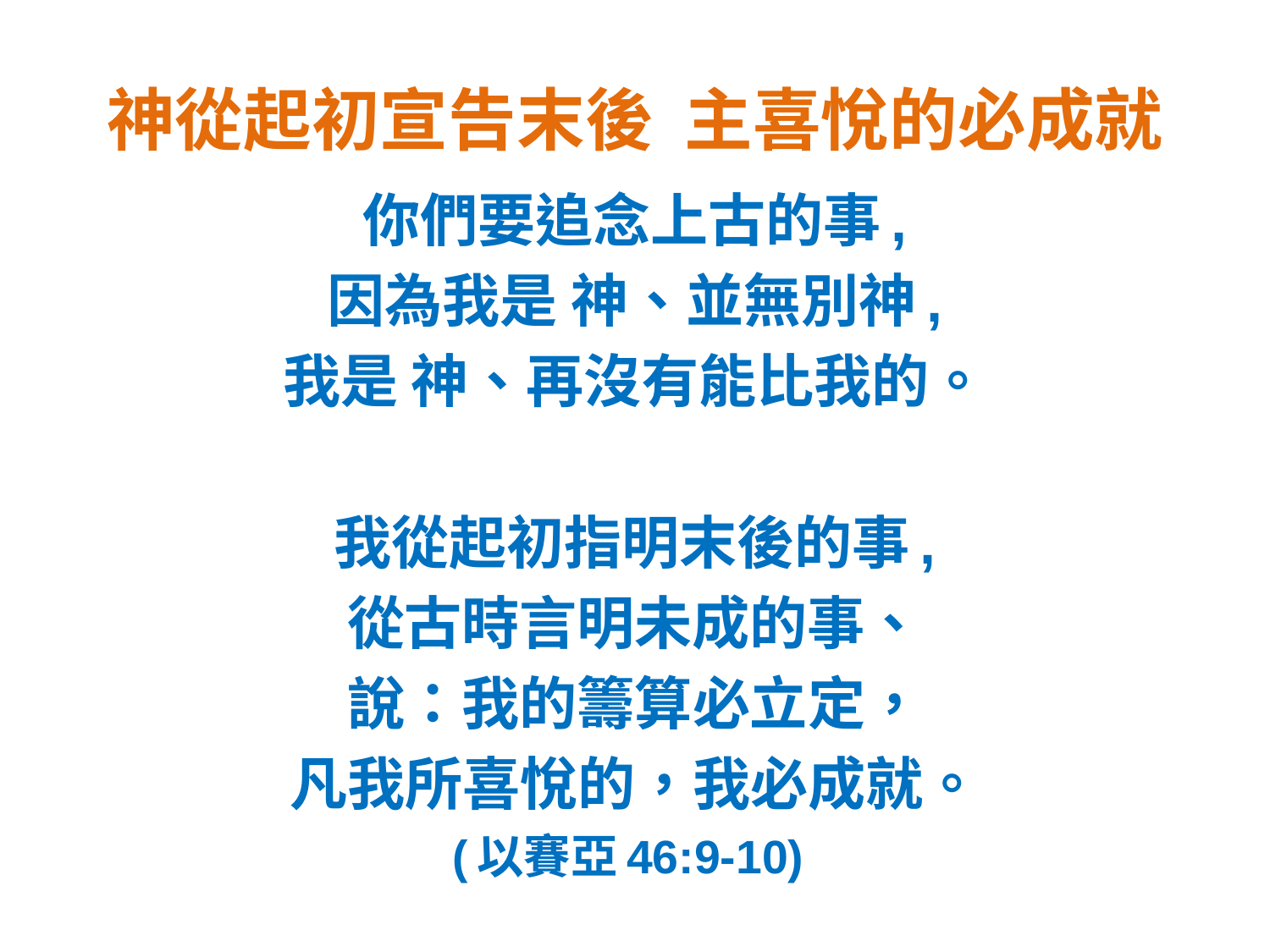

# 神從起初宣告末後  主喜悅的必成就
你們要追念上古的事,
因為我是 神、並無別神,
我是 神、再沒有能比我的。

我從起初指明末後的事,
從古時言明未成的事、
說：我的籌算必立定，
凡我所喜悅的，我必成就。
(以賽亞46:9-10)